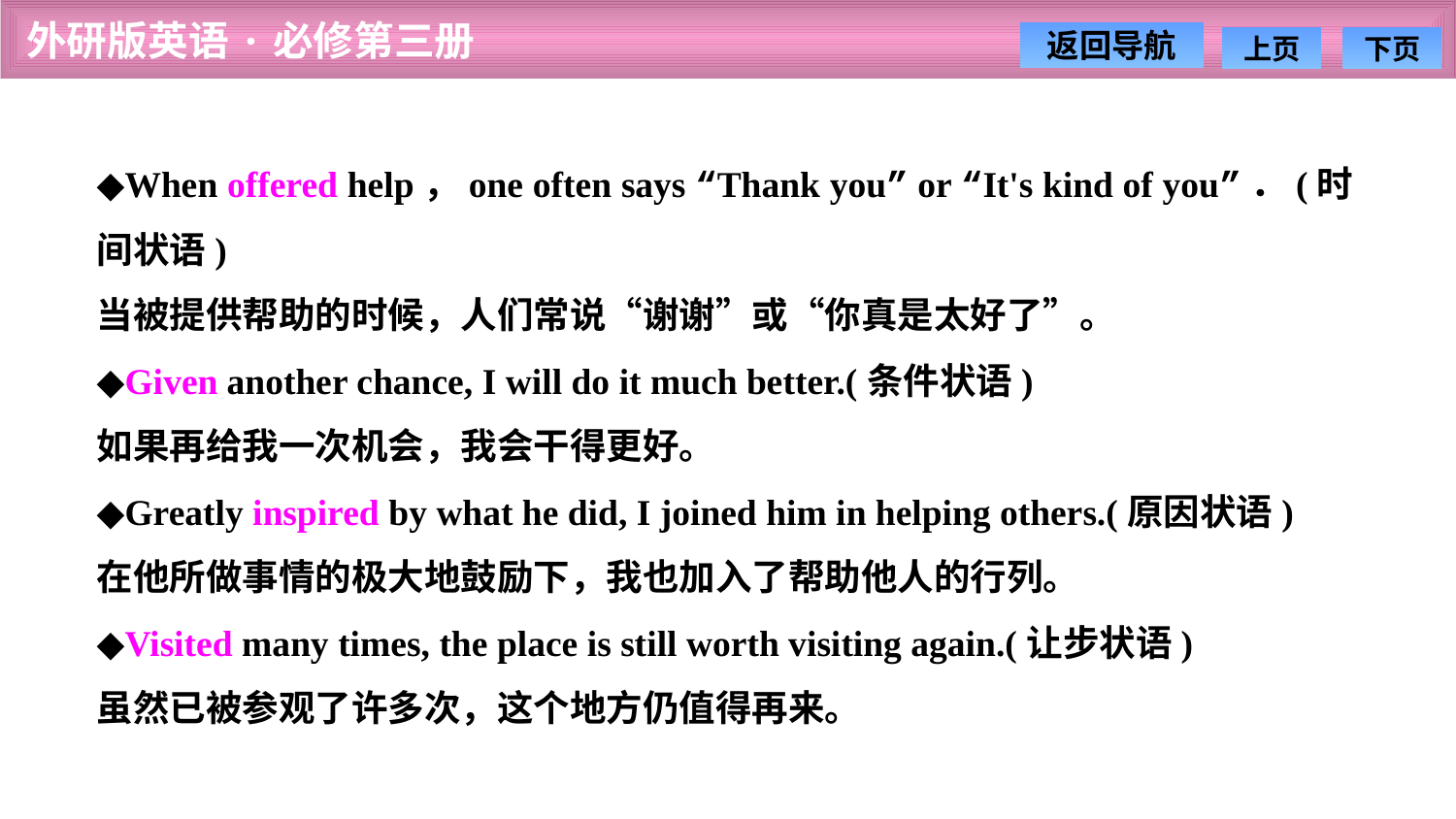

◆When offered help，one often says “Thank you” or “It's kind of you”．(时间状语)
当被提供帮助的时候，人们常说“谢谢”或“你真是太好了”。
◆Given another chance, I will do it much better.(条件状语)
如果再给我一次机会，我会干得更好。
◆Greatly inspired by what he did, I joined him in helping others.(原因状语)
在他所做事情的极大地鼓励下，我也加入了帮助他人的行列。
◆Visited many times, the place is still worth visiting again.(让步状语)
虽然已被参观了许多次，这个地方仍值得再来。